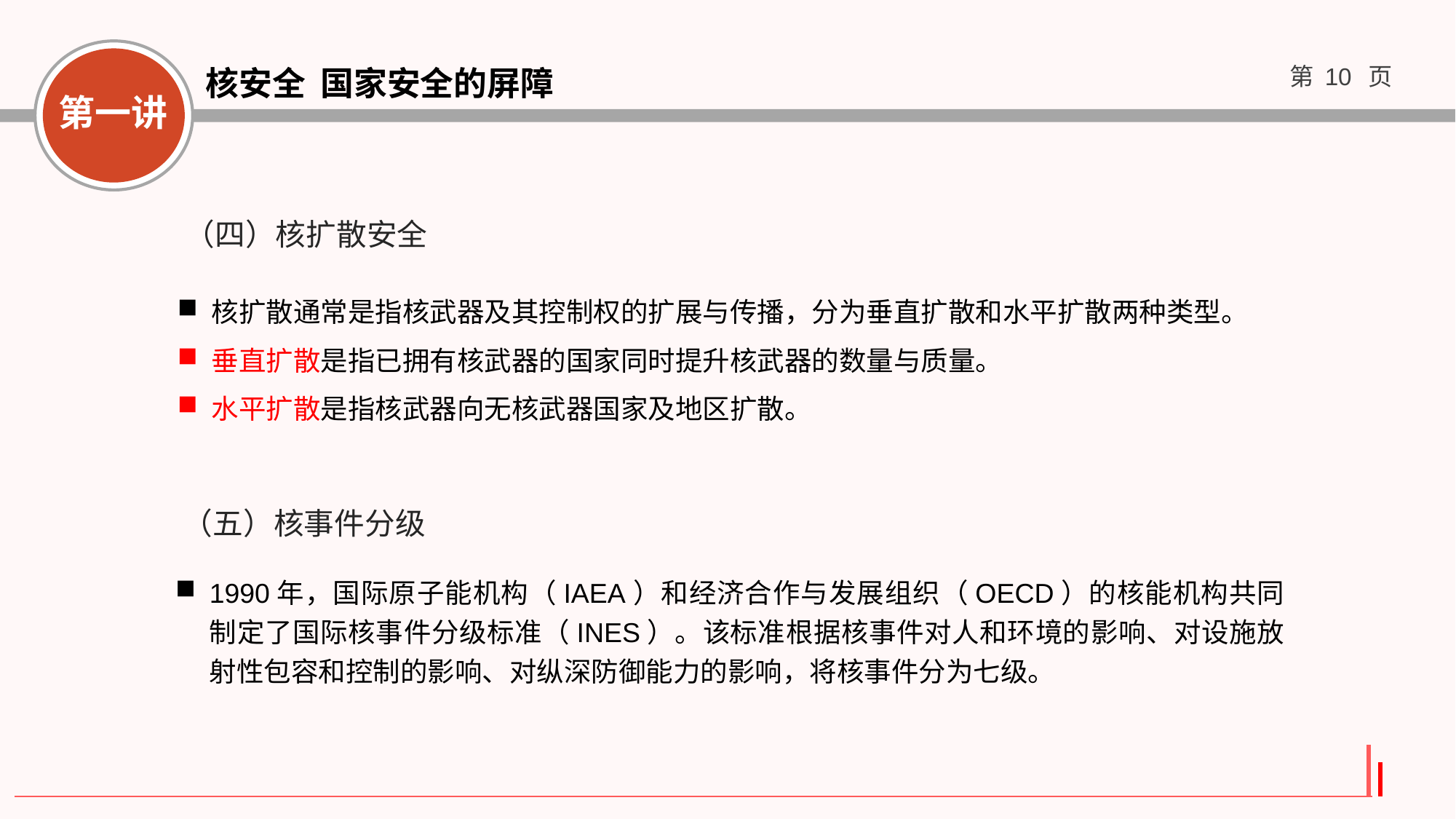

（四）核扩散安全
核扩散通常是指核武器及其控制权的扩展与传播，分为垂直扩散和水平扩散两种类型。
垂直扩散是指已拥有核武器的国家同时提升核武器的数量与质量。
水平扩散是指核武器向无核武器国家及地区扩散。
（五）核事件分级
1990年，国际原子能机构（IAEA）和经济合作与发展组织（OECD）的核能机构共同制定了国际核事件分级标准（INES）。该标准根据核事件对人和环境的影响、对设施放射性包容和控制的影响、对纵深防御能力的影响，将核事件分为七级。